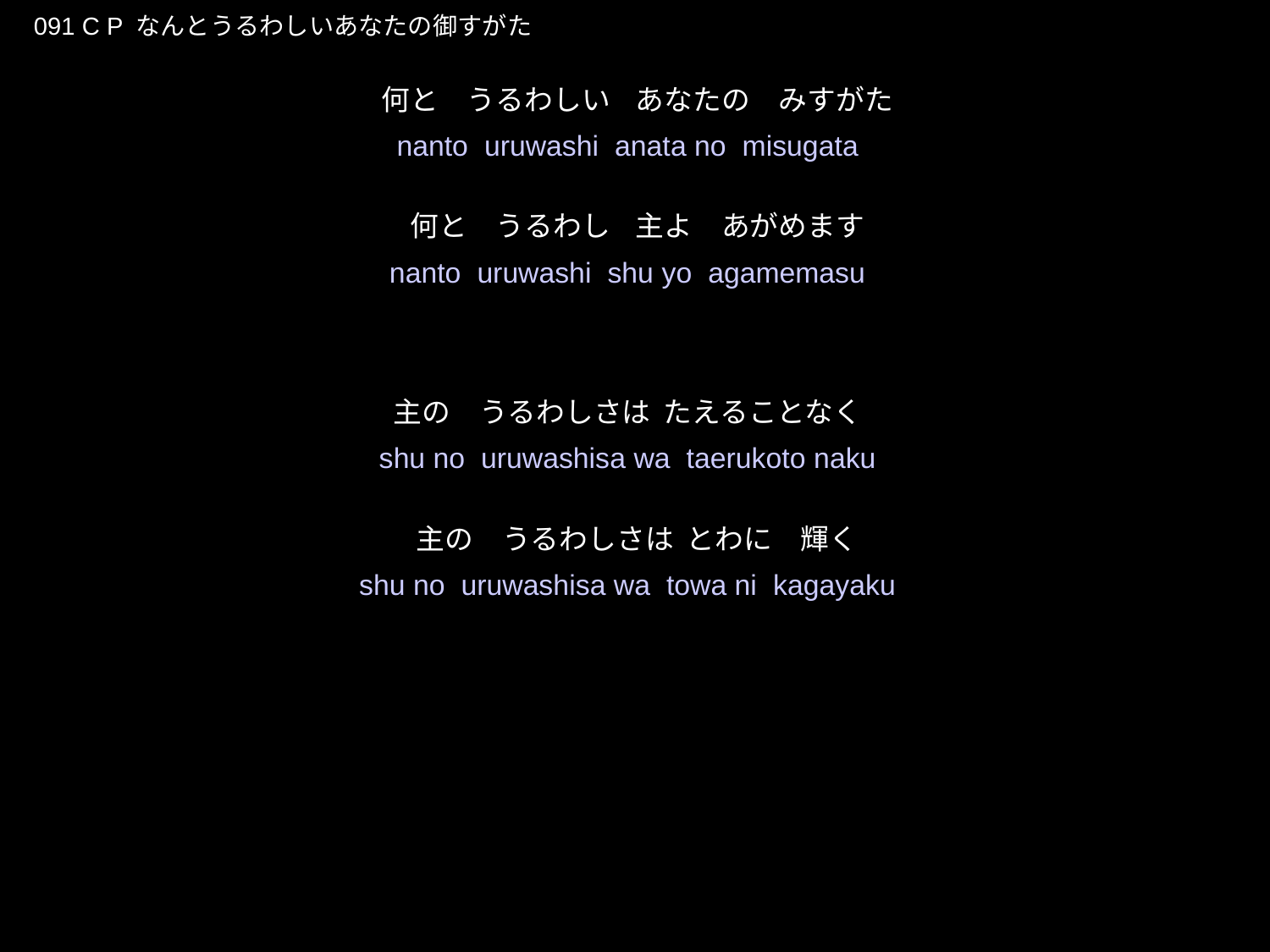

なんとうるわしいあなたのみすがた
★P
091 C P なんとうるわしいあなたの御すがた
何と　うるわしい    あなたの　みすがた
何と　うるわし    主よ　あがめます
主の　うるわしさは  たえることなく
主の　うるわしさは  とわに　輝く
★３
nanto  uruwashi  anata no  misugata
nanto  uruwashi  shu yo  agamemasu
shu no  uruwashisa wa  taerukoto naku
shu no  uruwashisa wa  towa ni  kagayaku